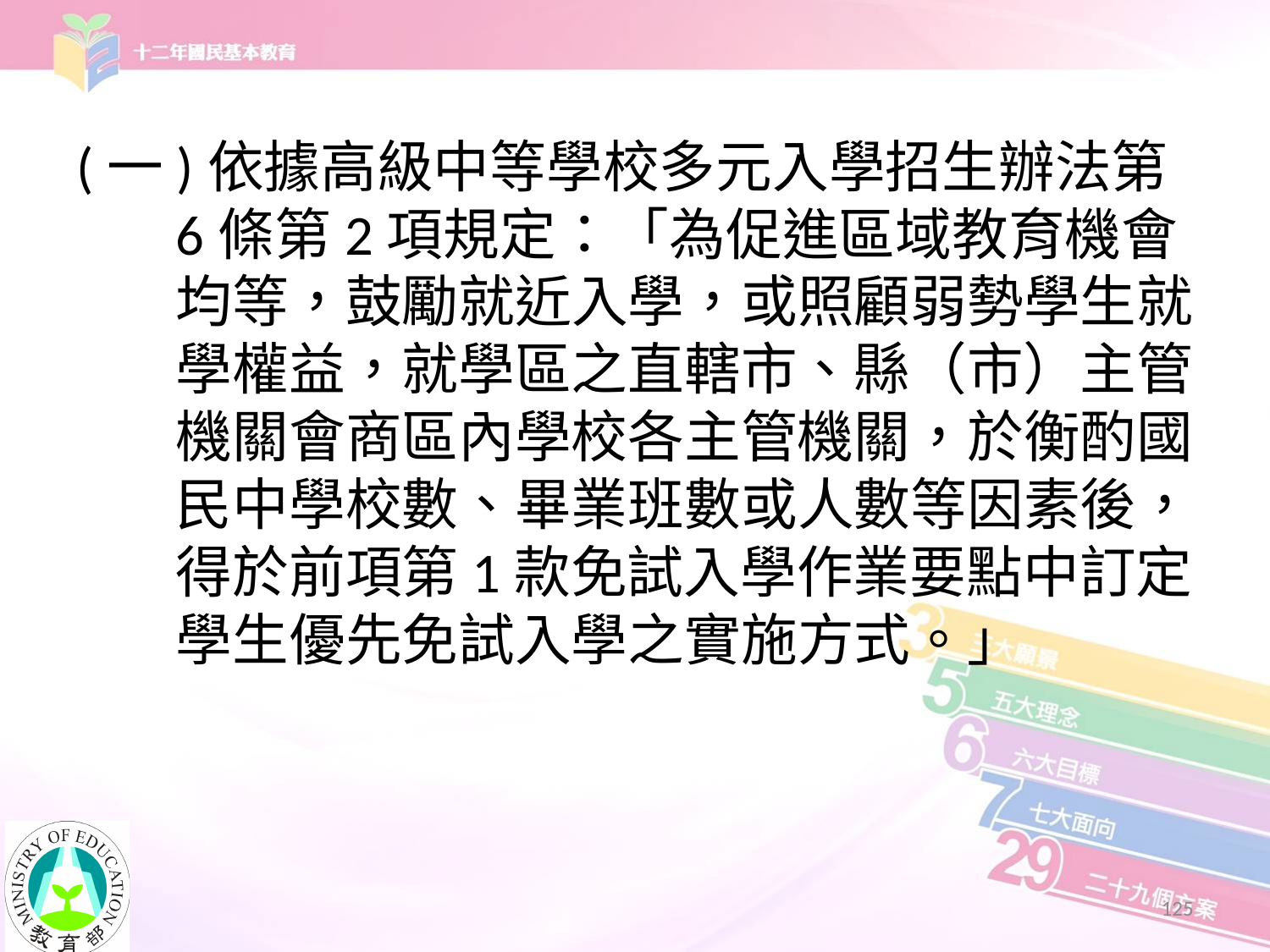

(一)依據高級中等學校多元入學招生辦法第6條第2項規定：「為促進區域教育機會均等，鼓勵就近入學，或照顧弱勢學生就學權益，就學區之直轄市、縣（市）主管機關會商區內學校各主管機關，於衡酌國民中學校數、畢業班數或人數等因素後，得於前項第1款免試入學作業要點中訂定學生優先免試入學之實施方式。」
125